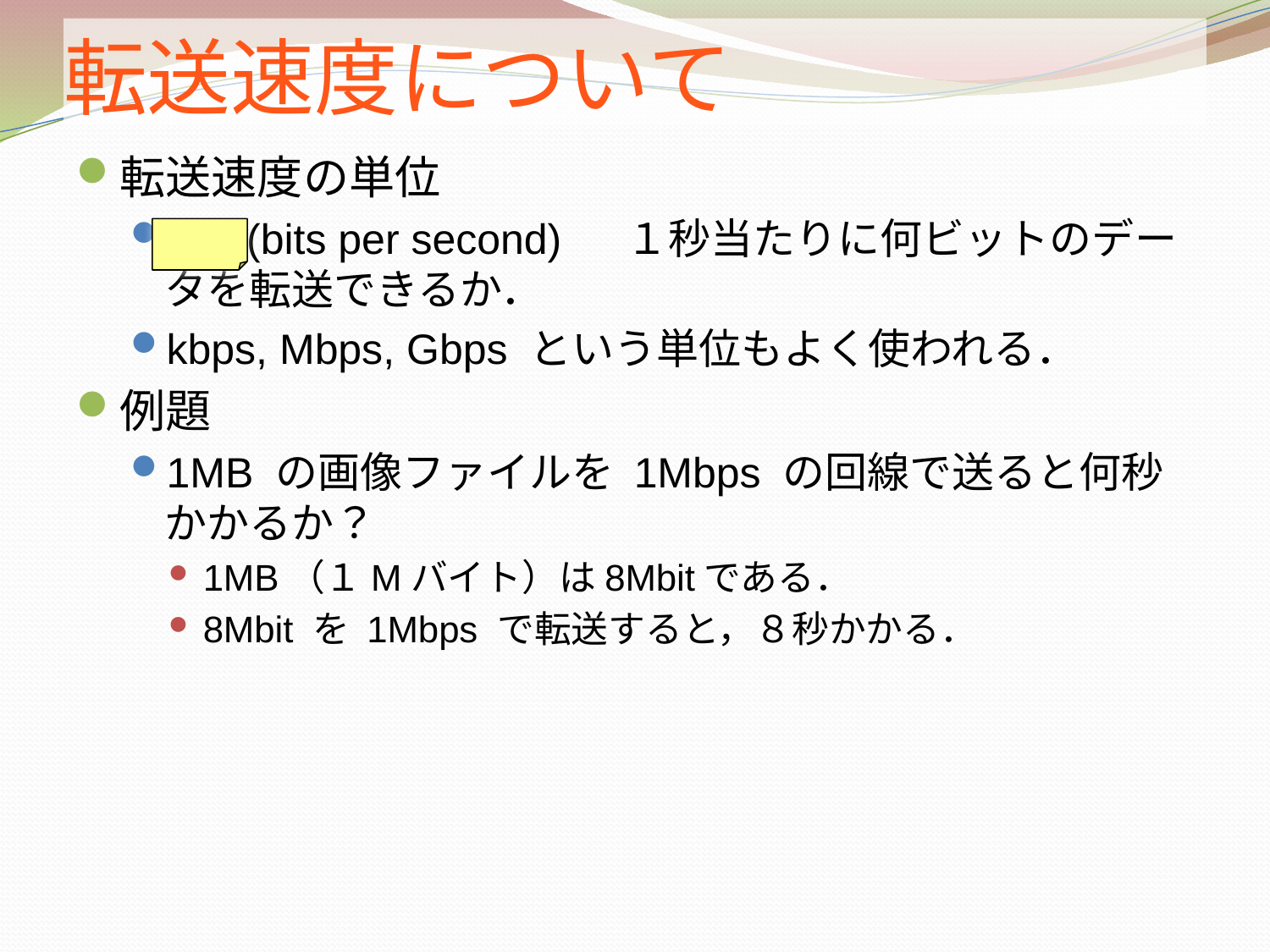

# 転送速度について
転送速度の単位
bps (bits per second) 　１秒当たりに何ビットのデータを転送できるか．
kbps, Mbps, Gbps という単位もよく使われる．
例題
1MB の画像ファイルを 1Mbps の回線で送ると何秒かかるか？
1MB（１Mバイト）は8Mbitである．
8Mbit を 1Mbps で転送すると，８秒かかる．